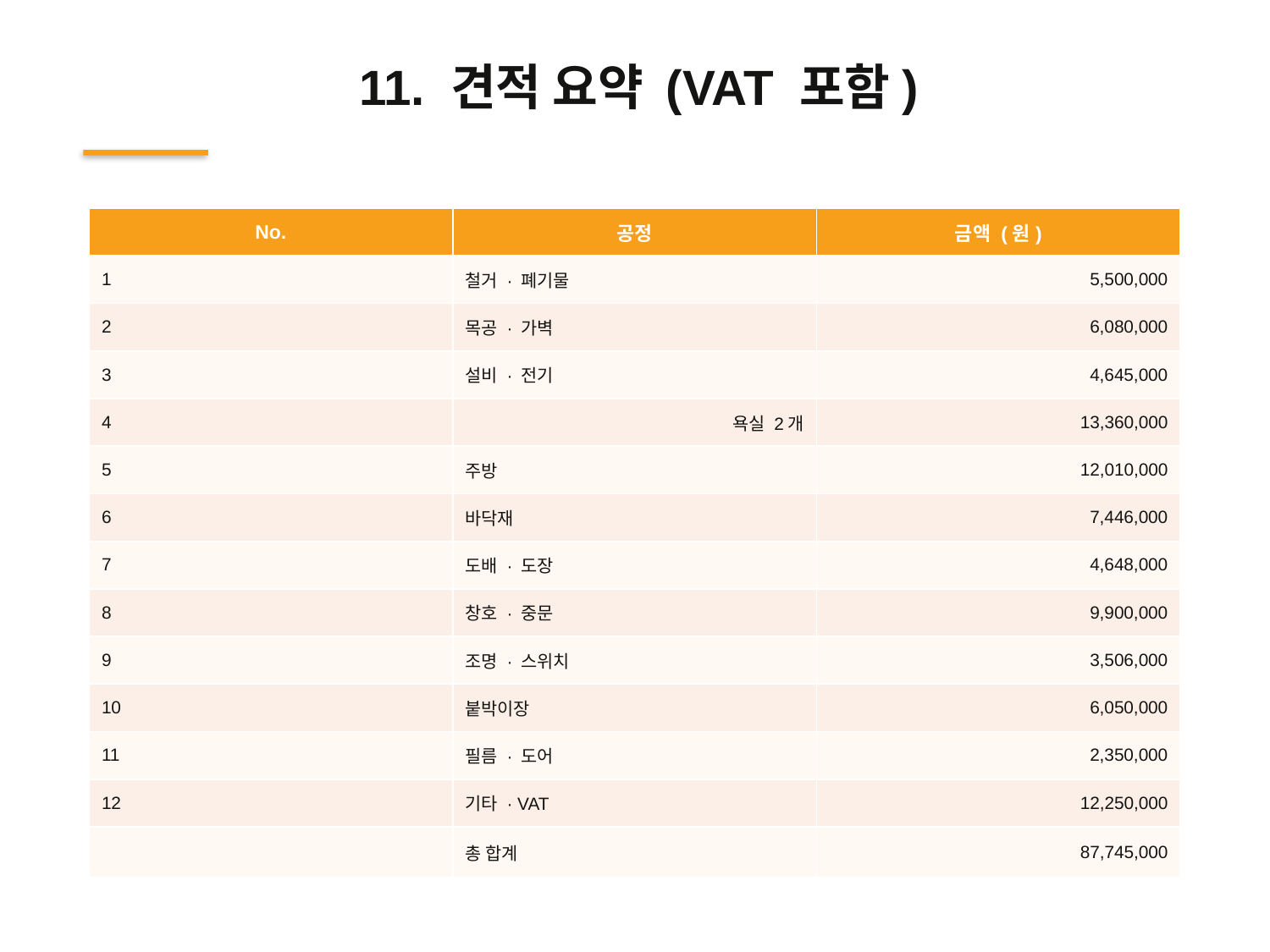

11. 견적 요약 (VAT 포함)

| No. | 공정 | 금액 (원) |
| --- | --- | --- |
| 1 | 철거 · 폐기물 | 5,500,000 |
| 2 | 목공 · 가벽 | 6,080,000 |
| 3 | 설비 · 전기 | 4,645,000 |
| 4 | 욕실 2개 | 13,360,000 |
| 5 | 주방 | 12,010,000 |
| 6 | 바닥재 | 7,446,000 |
| 7 | 도배 · 도장 | 4,648,000 |
| 8 | 창호 · 중문 | 9,900,000 |
| 9 | 조명 · 스위치 | 3,506,000 |
| 10 | 붙박이장 | 6,050,000 |
| 11 | 필름 · 도어 | 2,350,000 |
| 12 | 기타 · VAT | 12,250,000 |
|  | 총 합계 | 87,745,000 |